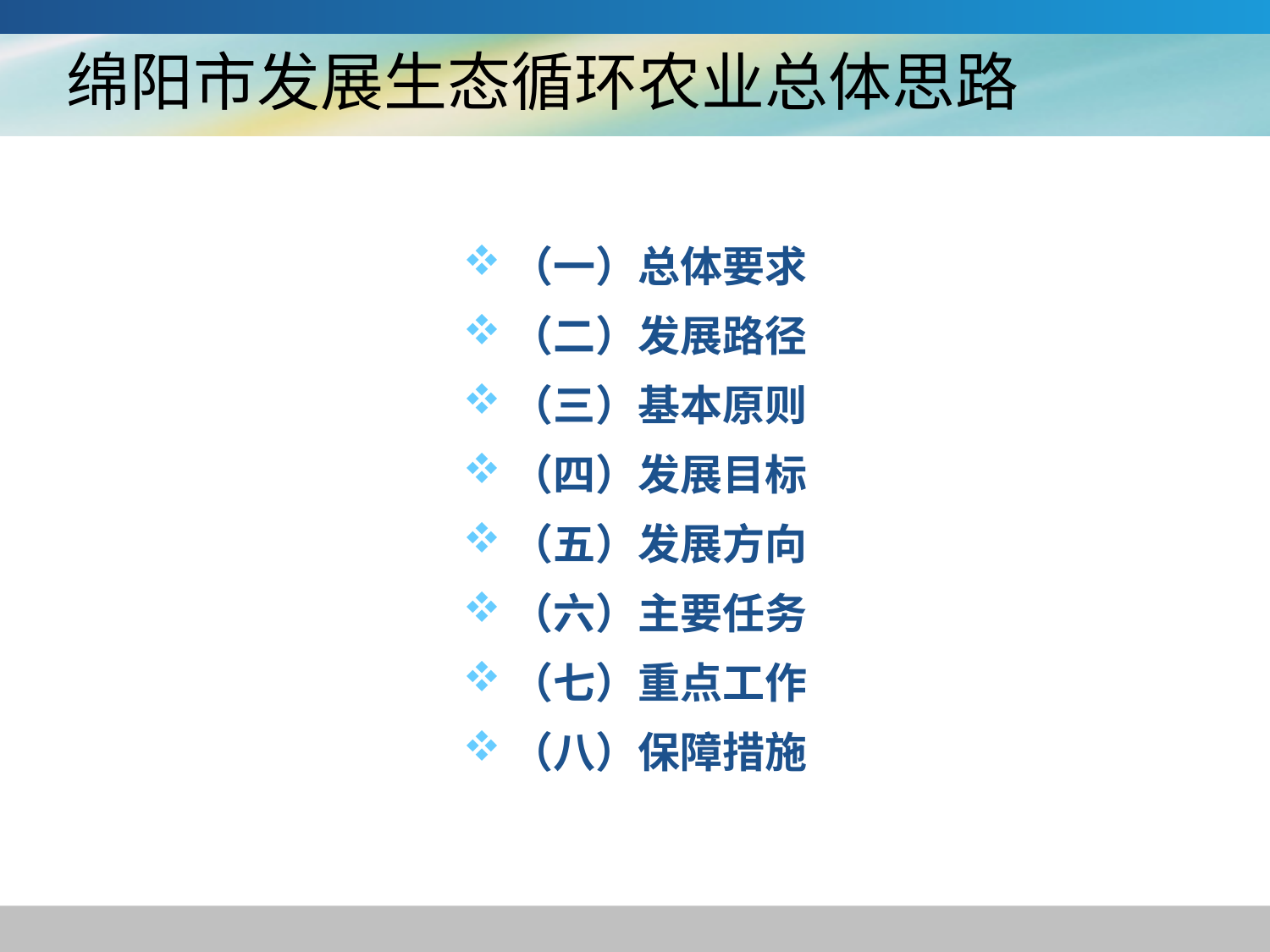

# 绵阳市发展生态循环农业总体思路
（一）总体要求
（二）发展路径
（三）基本原则
（四）发展目标
（五）发展方向
（六）主要任务
（七）重点工作
（八）保障措施